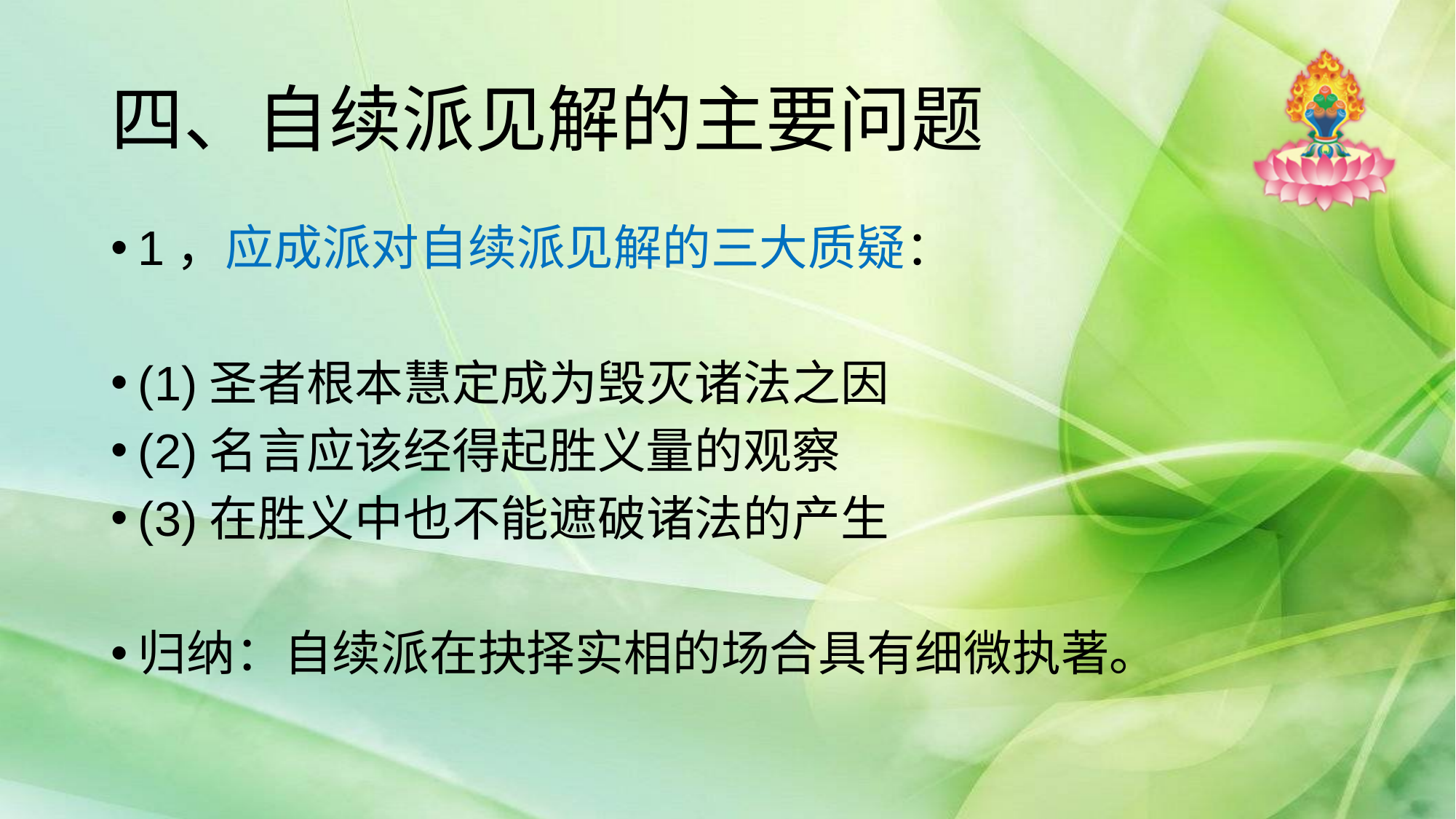

# 四、自续派见解的主要问题
1，应成派对自续派见解的三大质疑：

(1)圣者根本慧定成为毁灭诸法之因
(2)名言应该经得起胜义量的观察
(3)在胜义中也不能遮破诸法的产生

归纳：自续派在抉择实相的场合具有细微执著。